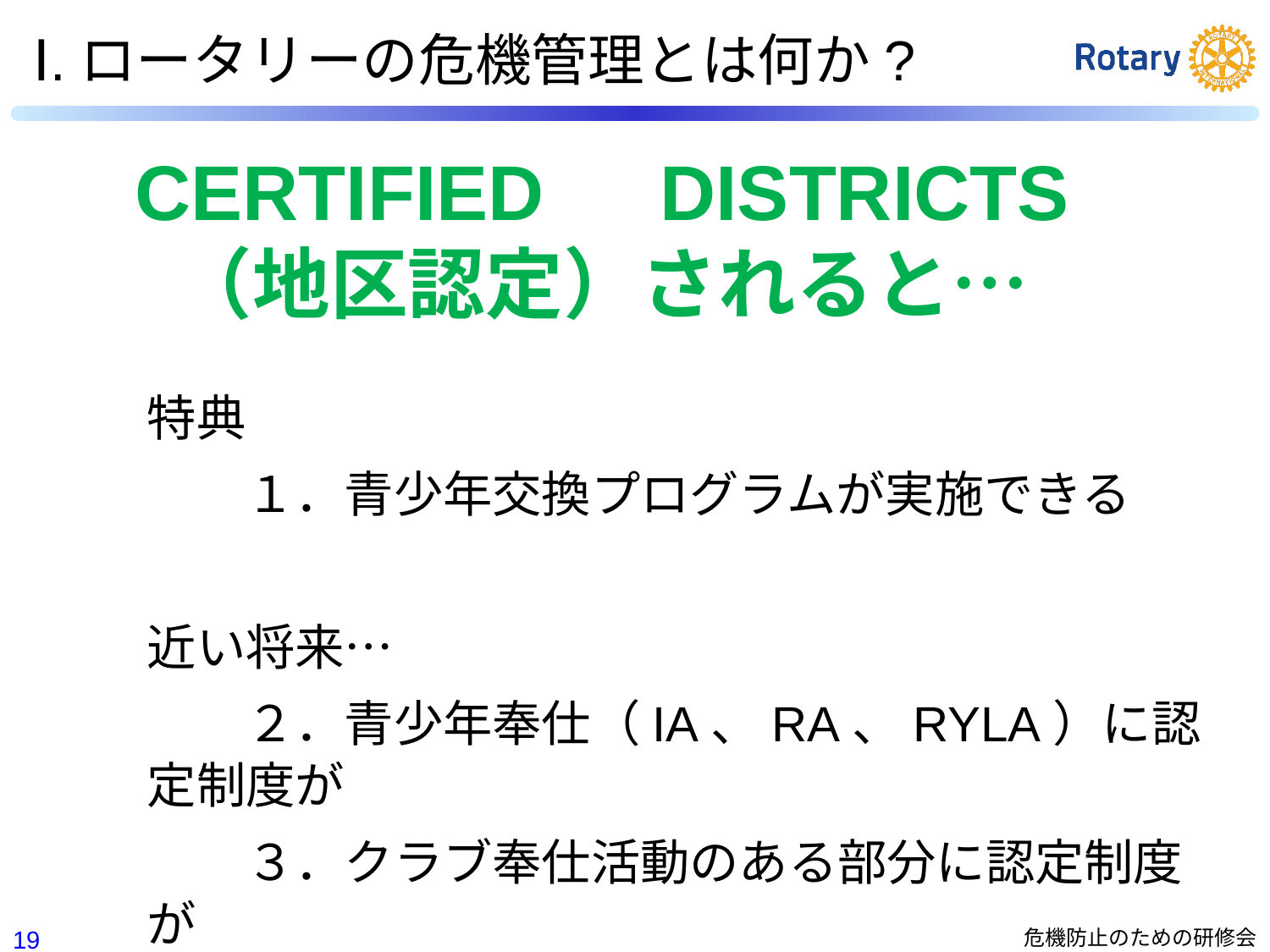

Ⅰ.ロータリーの危機管理とは何か?
CERTIFIED　DISTRICTS
（地区認定）されると…
特典
　　１．青少年交換プログラムが実施できる

近い将来…
　　２．青少年奉仕（IA、RA、RYLA）に認定制度が
　　３．クラブ奉仕活動のある部分に認定制度が
19
危機防止のための研修会